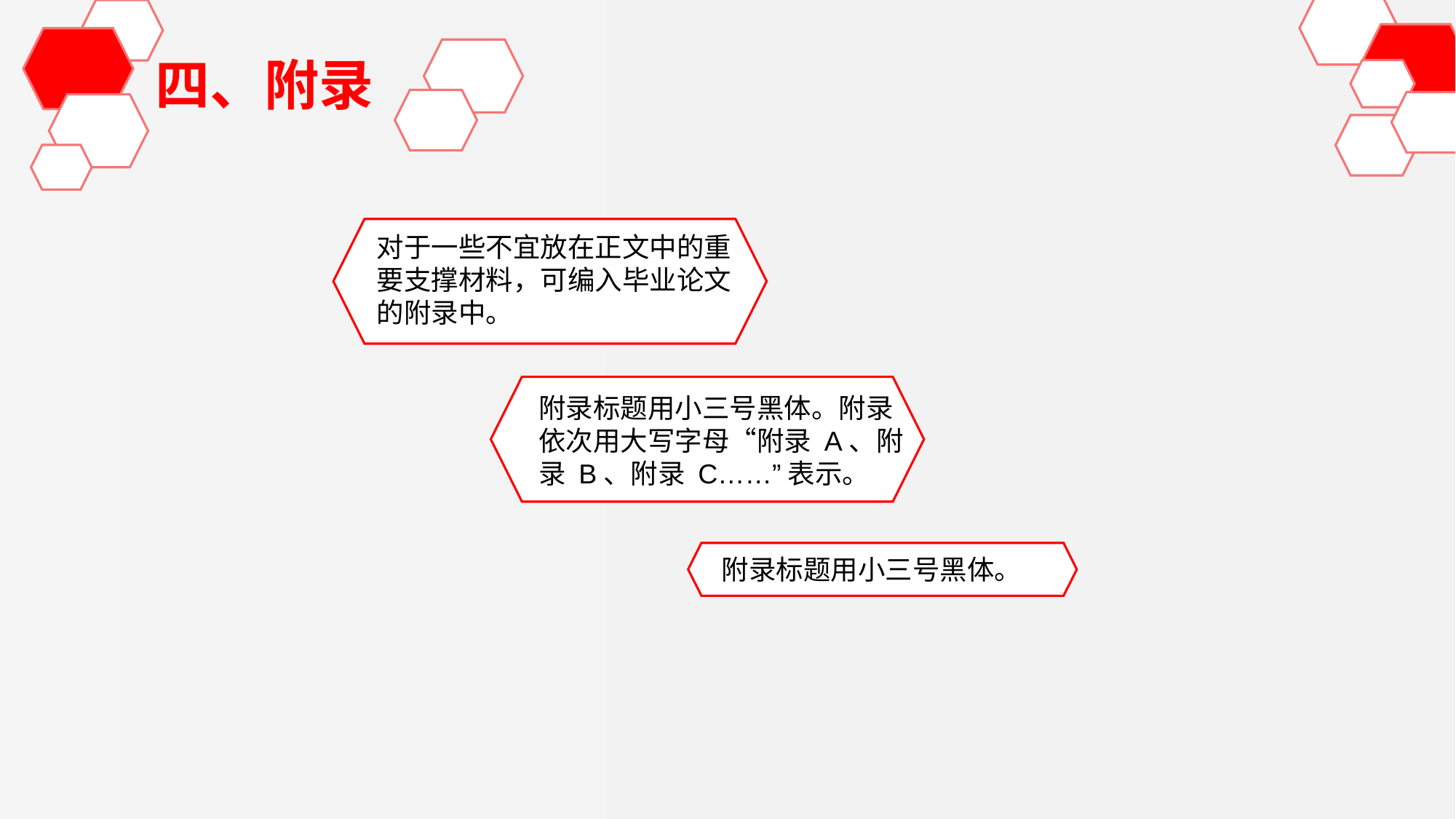

四、附录

对于一些不宜放在正文中的重要支撑材料，可编入毕业论文的附录中。
附录标题用小三号黑体。附录依次用大写字母“附录 A、附录 B、附录 C……”表示。
附录标题用小三号黑体。